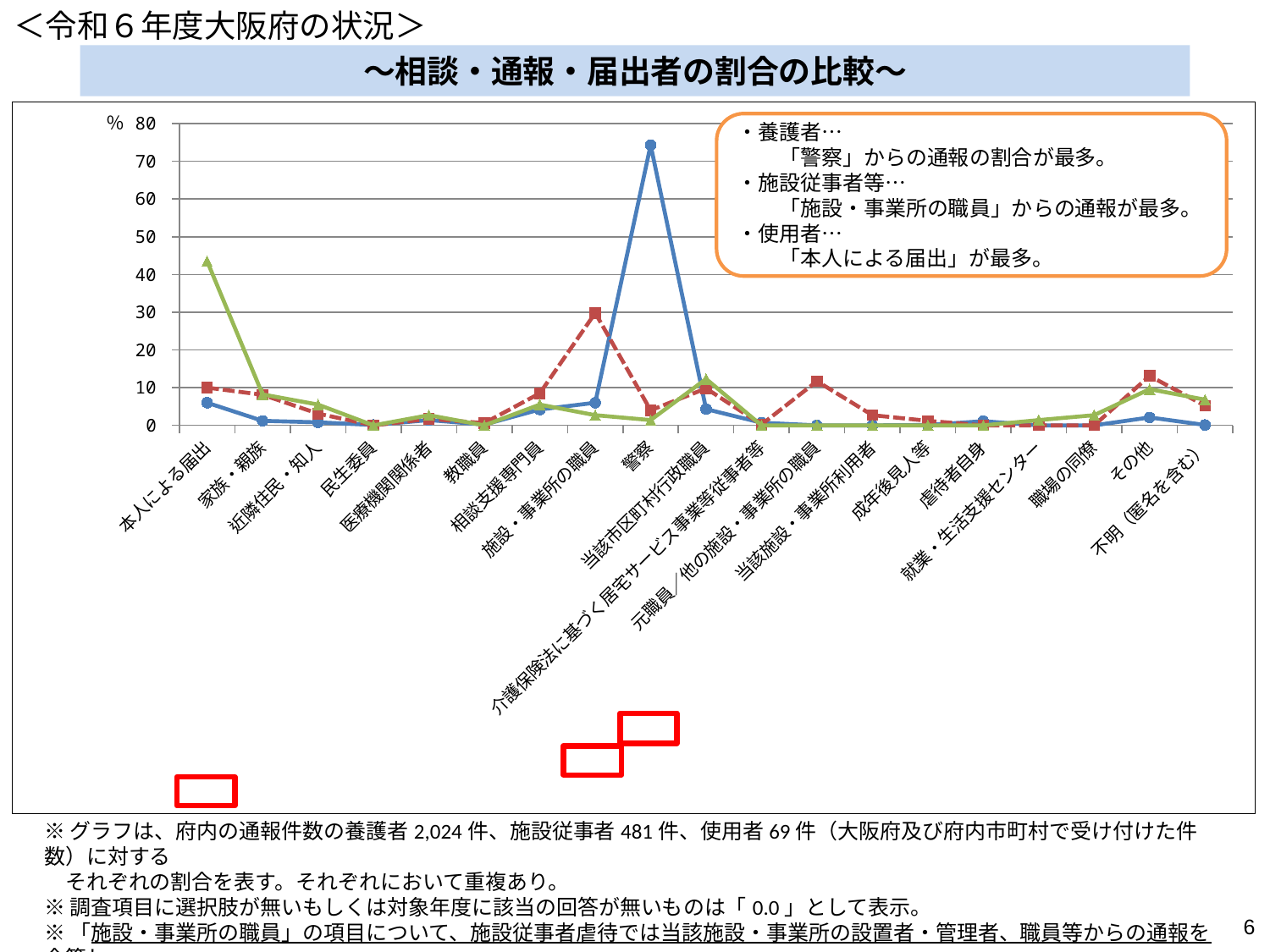

＜令和６年度大阪府の状況＞
# ～相談・通報・届出者の割合の比較～
％

### Chart

| Category | 養護者 | 施設従事者 | 使用者 |
|---|---|---|---|
| 本人による届出 | 6.0 | 10.0 | 43.5 |
| 家族・親族 | 1.2 | 8.1 | 8.200000000000001 |
| 近隣住民・知人 | 0.8 | 3.1 | 5.5 |
| 民生委員 | 0.1 | 0.0 | 0.0 |
| 医療機関関係者 | 1.4000000000000001 | 1.7000000000000002 | 2.7 |
| 教職員 | 0.2 | 0.6 | 0.0 |
| 相談支援専門員 | 4.2 | 8.5 | 5.5 |
| 施設・事業所の職員 | 6.0 | 29.799999999999997 | 2.7 |
| 警察 | 74.3 | 4.0 | 1.4000000000000001 |
| 当該市区町村行政職員 | 4.3 | 9.8 | 12.3 |
| 介護保険法に基づく居宅サービス事業等従事者等 | 0.7000000000000001 | 0.2 | 0.0 |
| 元職員／他の施設・事業所の職員 | 0.0 | 11.700000000000001 | 0.0 |
| 当該施設・事業所利用者 | 0.0 | 2.7 | 0.0 |
| 成年後見人等 | 0.1 | 1.2 | 0.0 |
| 虐待者自身 | 1.0999999999999999 | 0.0 | 0.0 |
| 就業・生活支援センター | 0.0 | 0.0 | 1.4000000000000001 |
| 職場の同僚 | 0.0 | 0.0 | 2.7 |
| その他 | 2.1 | 13.100000000000001 | 9.6 |
| 不明（匿名を含む） | 0.1 | 5.2 | 6.800000000000001 |
・養護者…
　　「警察」からの通報の割合が最多。
・施設従事者等…
　　「施設・事業所の職員」からの通報が最多。
・使用者…
　　「本人による届出」が最多。

※グラフは、府内の通報件数の養護者2,024件、施設従事者481件、使用者69件（大阪府及び府内市町村で受け付けた件数）に対する
　それぞれの割合を表す。それぞれにおいて重複あり。
※調査項目に選択肢が無いもしくは対象年度に該当の回答が無いものは「0.0」として表示。
※「施設・事業所の職員」の項目について、施設従事者虐待では当該施設・事業所の設置者・管理者、職員等からの通報を合算し、
　使用者虐待では施設・事業所職員、当該事業所管理者からの通報を合算。
6